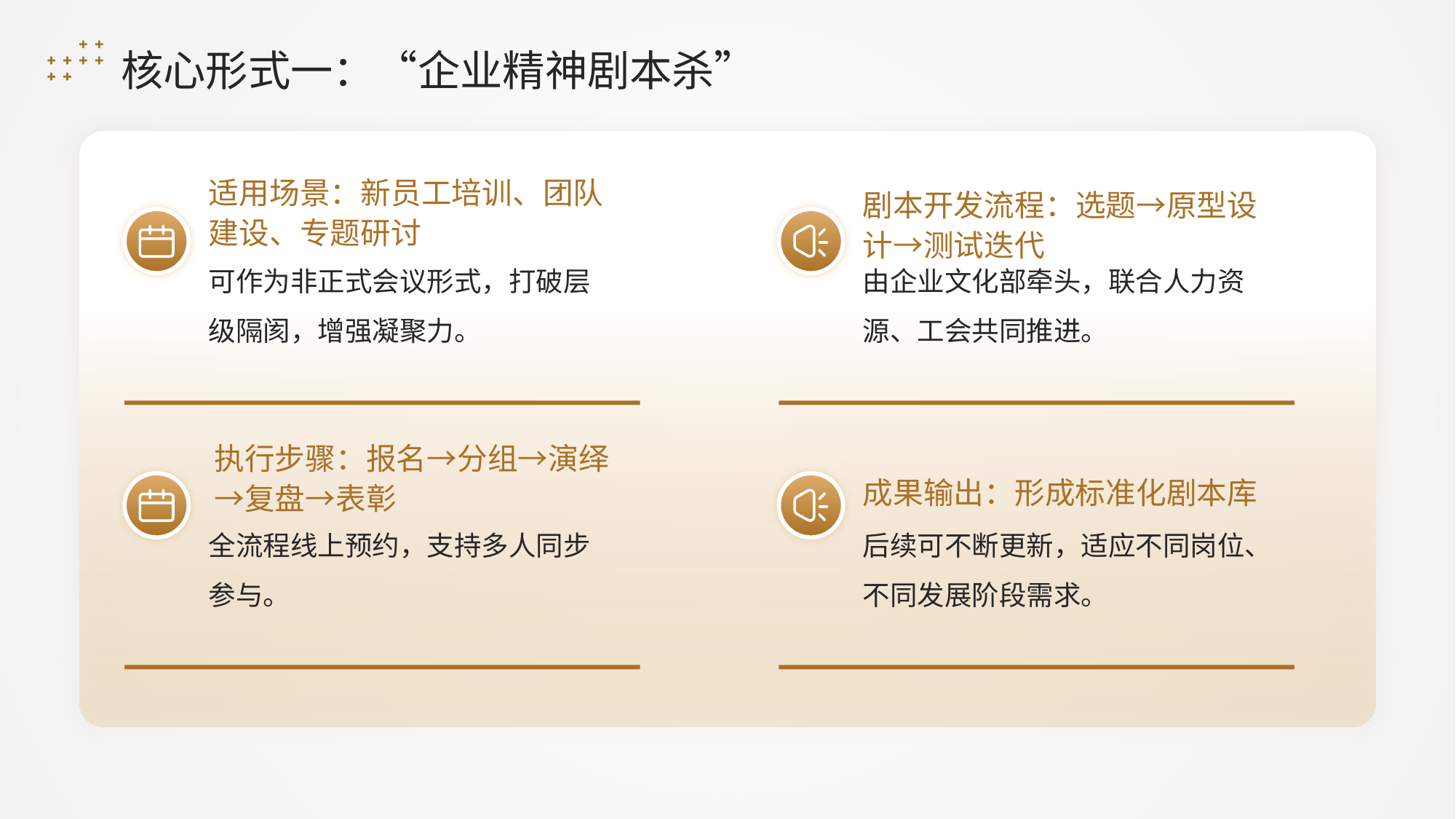

核心形式一：“企业精神剧本杀”

适用场景：新员工培训、团队建设、专题研讨
剧本开发流程：选题→原型设计→测试迭代

可作为非正式会议形式，打破层级隔阂，增强凝聚力。
由企业文化部牵头，联合人力资源、工会共同推进。

执行步骤：报名→分组→演绎→复盘→表彰
成果输出：形成标准化剧本库

全流程线上预约，支持多人同步参与。
后续可不断更新，适应不同岗位、不同发展阶段需求。